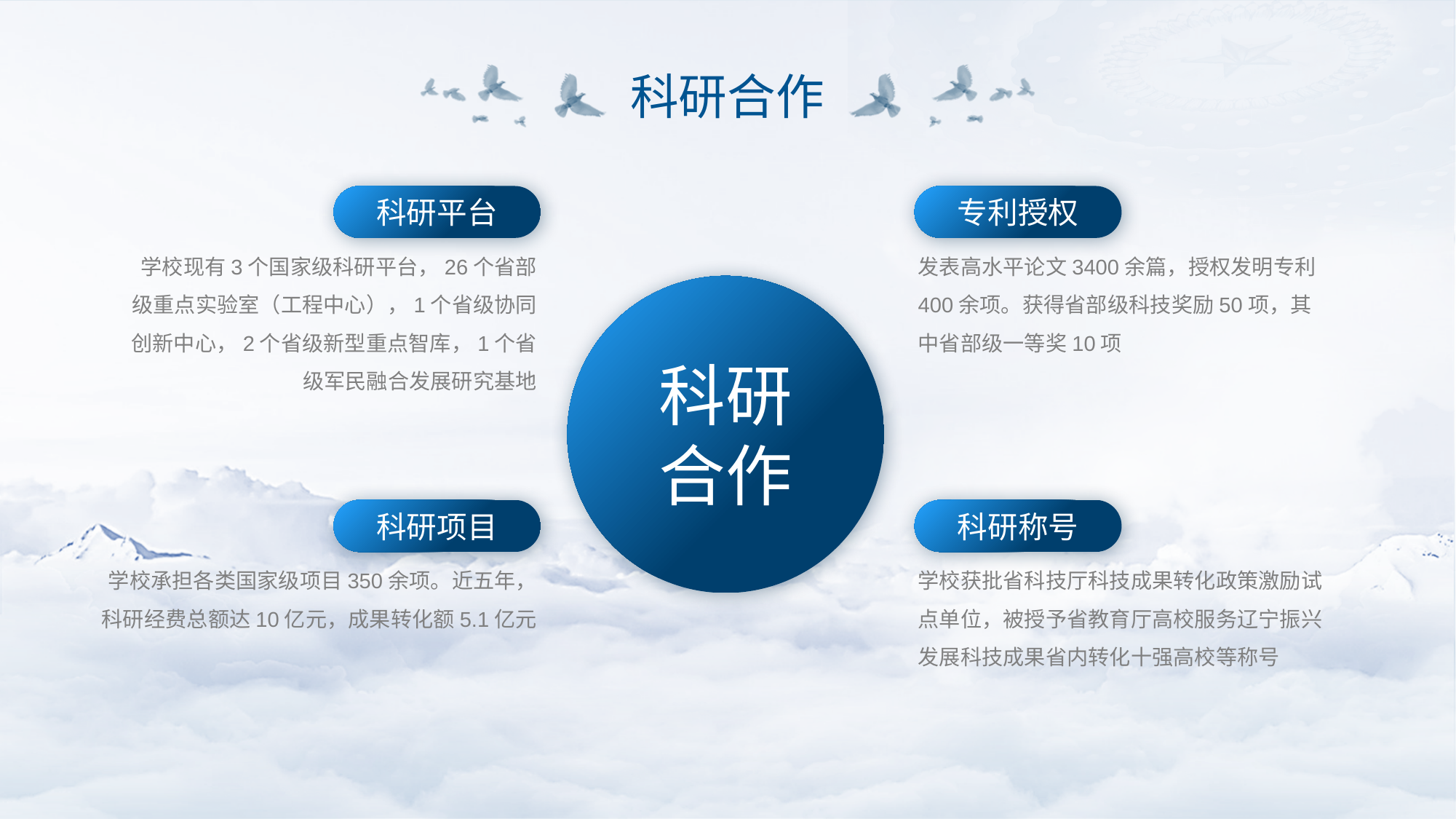

科研合作
科研平台
专利授权
学校现有3个国家级科研平台，26个省部级重点实验室（工程中心），1个省级协同创新中心，2个省级新型重点智库，1个省级军民融合发展研究基地
发表高水平论文3400余篇，授权发明专利400余项。获得省部级科技奖励50项，其中省部级一等奖10项

科研
合作
科研项目
科研称号
学校承担各类国家级项目350余项。近五年，科研经费总额达10亿元，成果转化额5.1亿元
学校获批省科技厅科技成果转化政策激励试点单位，被授予省教育厅高校服务辽宁振兴发展科技成果省内转化十强高校等称号